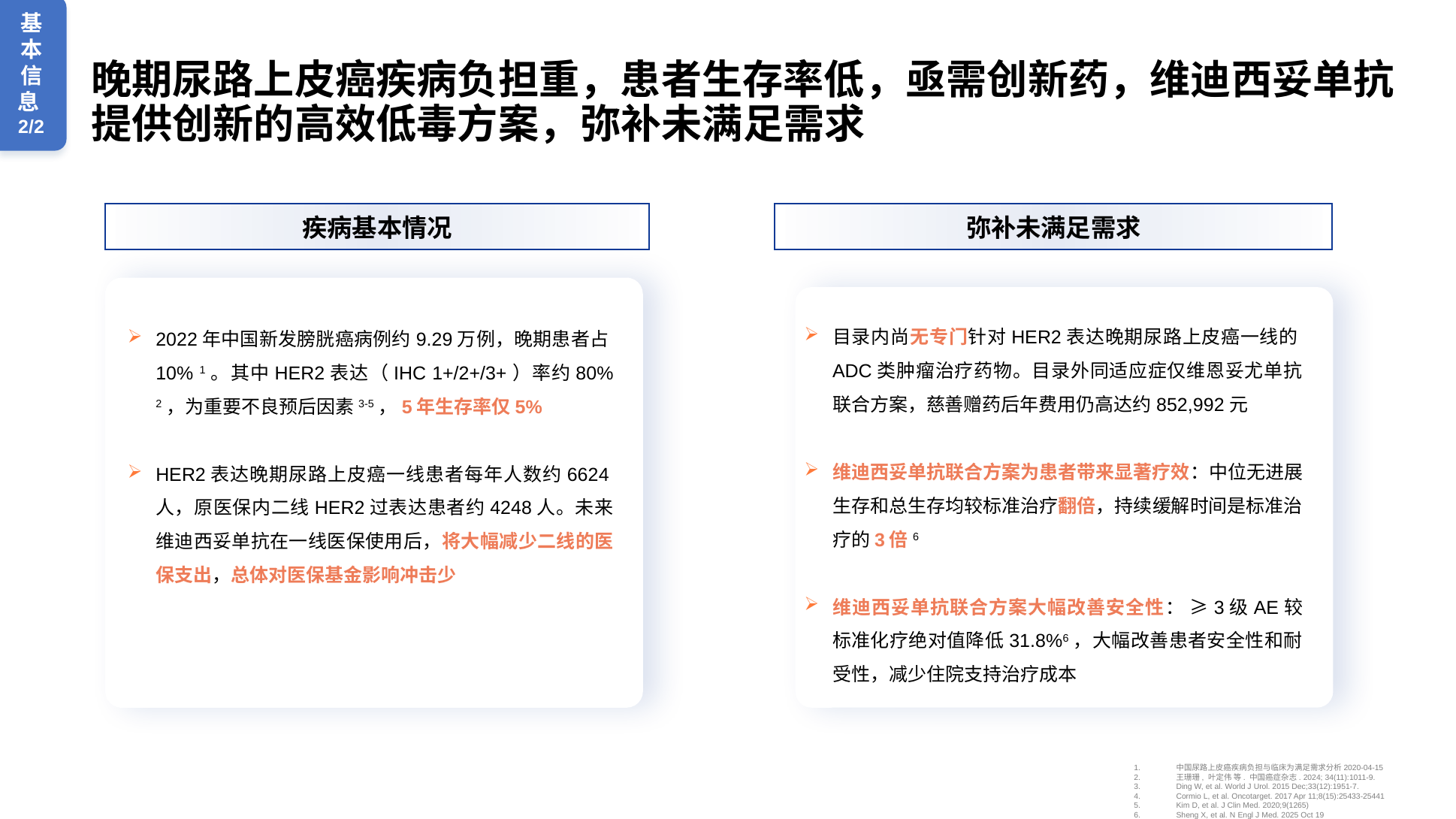

# 晚期尿路上皮癌疾病负担重，患者生存率低，亟需创新药，维迪西妥单抗提供创新的高效低毒方案，弥补未满足需求
基本信息2/2
疾病基本情况
弥补未满足需求

目录内尚无专门针对HER2表达晚期尿路上皮癌一线的ADC类肿瘤治疗药物。目录外同适应症仅维恩妥尤单抗联合方案，慈善赠药后年费用仍高达约852,992元

维迪西妥单抗联合方案为患者带来显著疗效：中位无进展生存和总生存均较标准治疗翻倍，持续缓解时间是标准治疗的3倍6

维迪西妥单抗联合方案大幅改善安全性： ≥3级AE较标准化疗绝对值降低31.8%6，大幅改善患者安全性和耐受性，减少住院支持治疗成本
2022年中国新发膀胱癌病例约9.29万例，晚期患者占10% 1。其中HER2表达（IHC 1+/2+/3+）率约80% 2，为重要不良预后因素3-5，5年生存率仅5%

HER2表达晚期尿路上皮癌一线患者每年人数约6624人，原医保内二线HER2过表达患者约4248人。未来维迪西妥单抗在一线医保使用后，将大幅减少二线的医保支出，总体对医保基金影响冲击少
中国尿路上皮癌疾病负担与临床为满足需求分析2020-04-15
王珊珊, 叶定伟 等. 中国癌症杂志. 2024; 34(11):1011-9.
Ding W, et al. World J Urol. 2015 Dec;33(12):1951-7.
Cormio L, et al. Oncotarget. 2017 Apr 11;8(15):25433-25441
Kim D, et al. J Clin Med. 2020;9(1265)
Sheng X, et al. N Engl J Med. 2025 Oct 19